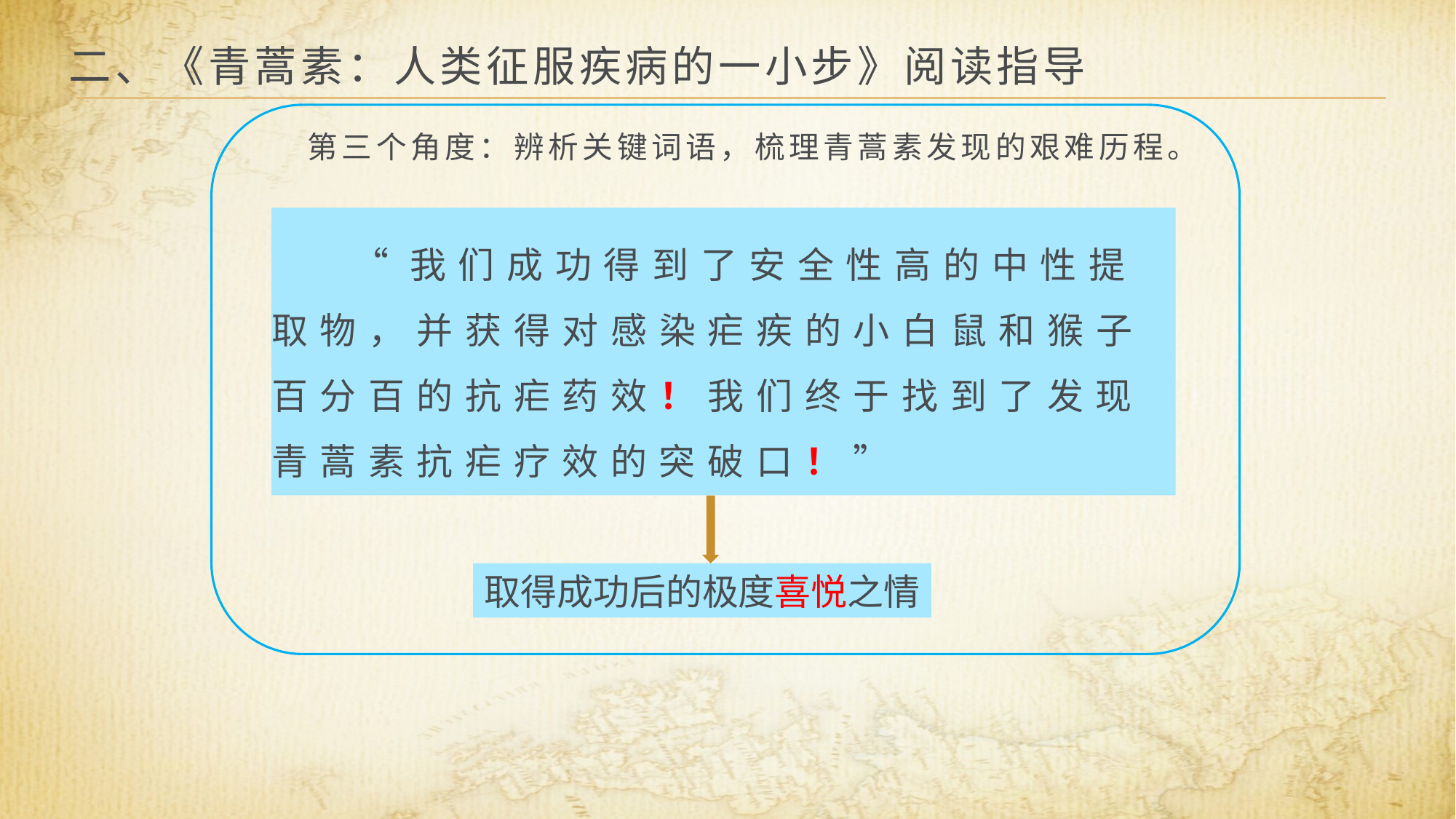

二、《青蒿素：人类征服疾病的一小步》阅读指导

第三个角度：辨析关键词语，梳理青蒿素发现的艰难历程。
    “我们成功得到了安全性高的中性提取物，并获得对感染疟疾的小白鼠和猴子百分百的抗疟药效！我们终于找到了发现青蒿素抗疟疗效的突破口！”

取得成功后的极度喜悦之情